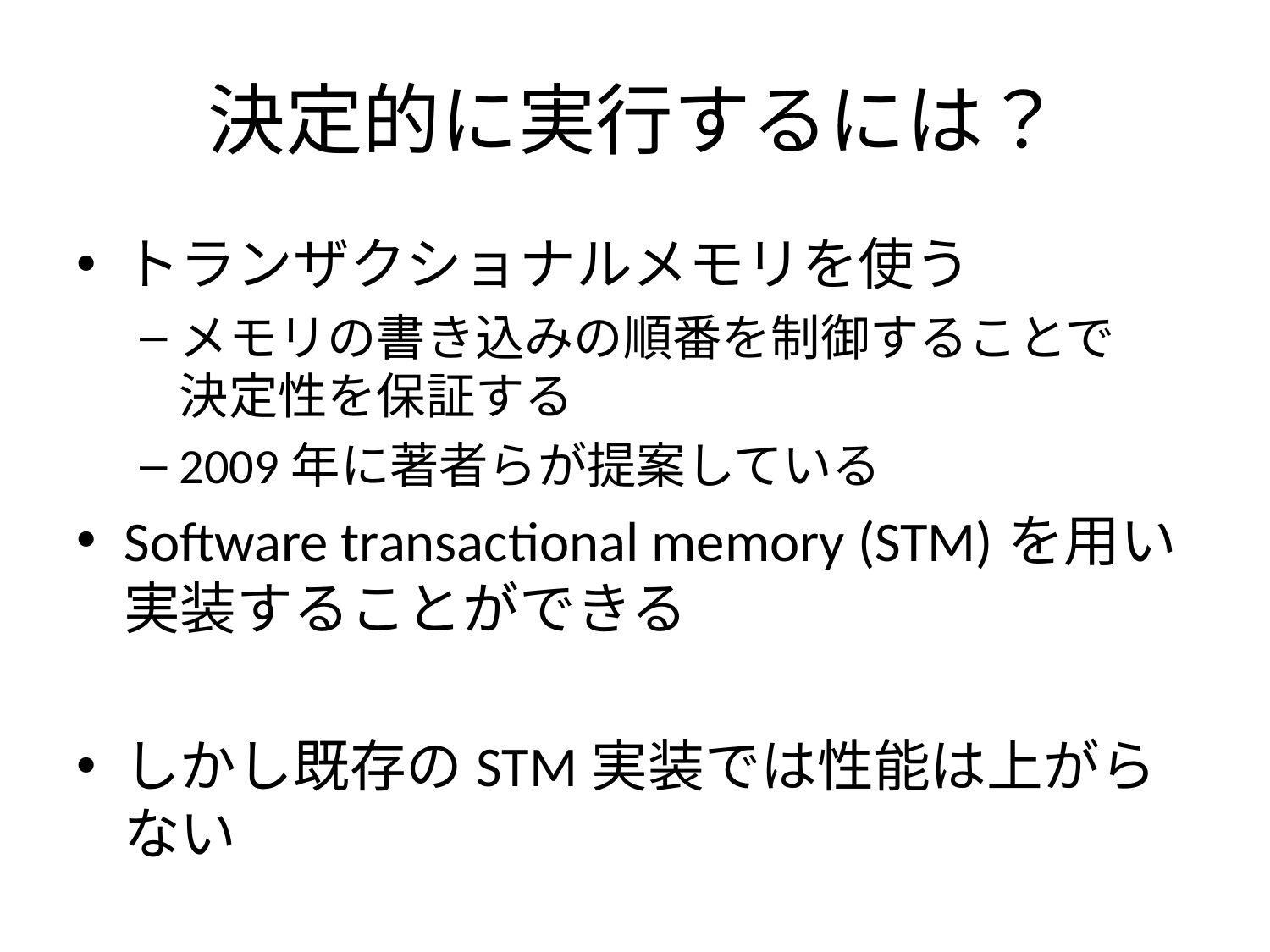

# 決定的に実行するには？
トランザクショナルメモリを使う
メモリの書き込みの順番を制御することで
決定性を保証する
2009年に著者らが提案している
Software transactional memory (STM)を用い
実装することができる

しかし既存のSTM実装では性能は上がらない